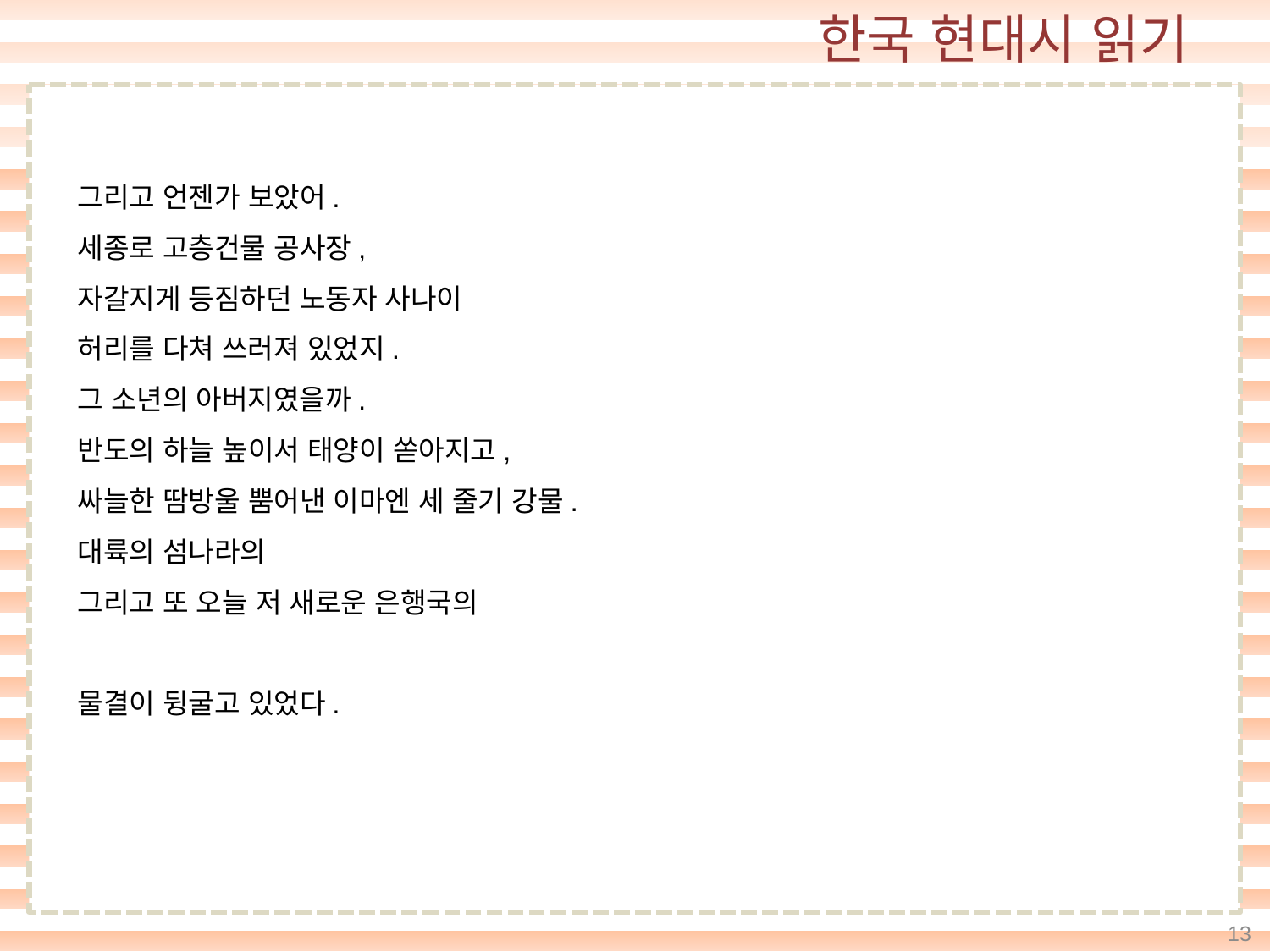

그리고 언젠가 보았어.
세종로 고층건물 공사장,
자갈지게 등짐하던 노동자 사나이
허리를 다쳐 쓰러져 있었지.
그 소년의 아버지였을까.
반도의 하늘 높이서 태양이 쏟아지고,
싸늘한 땀방울 뿜어낸 이마엔 세 줄기 강물.
대륙의 섬나라의
그리고 또 오늘 저 새로운 은행국의

물결이 뒹굴고 있었다.
13